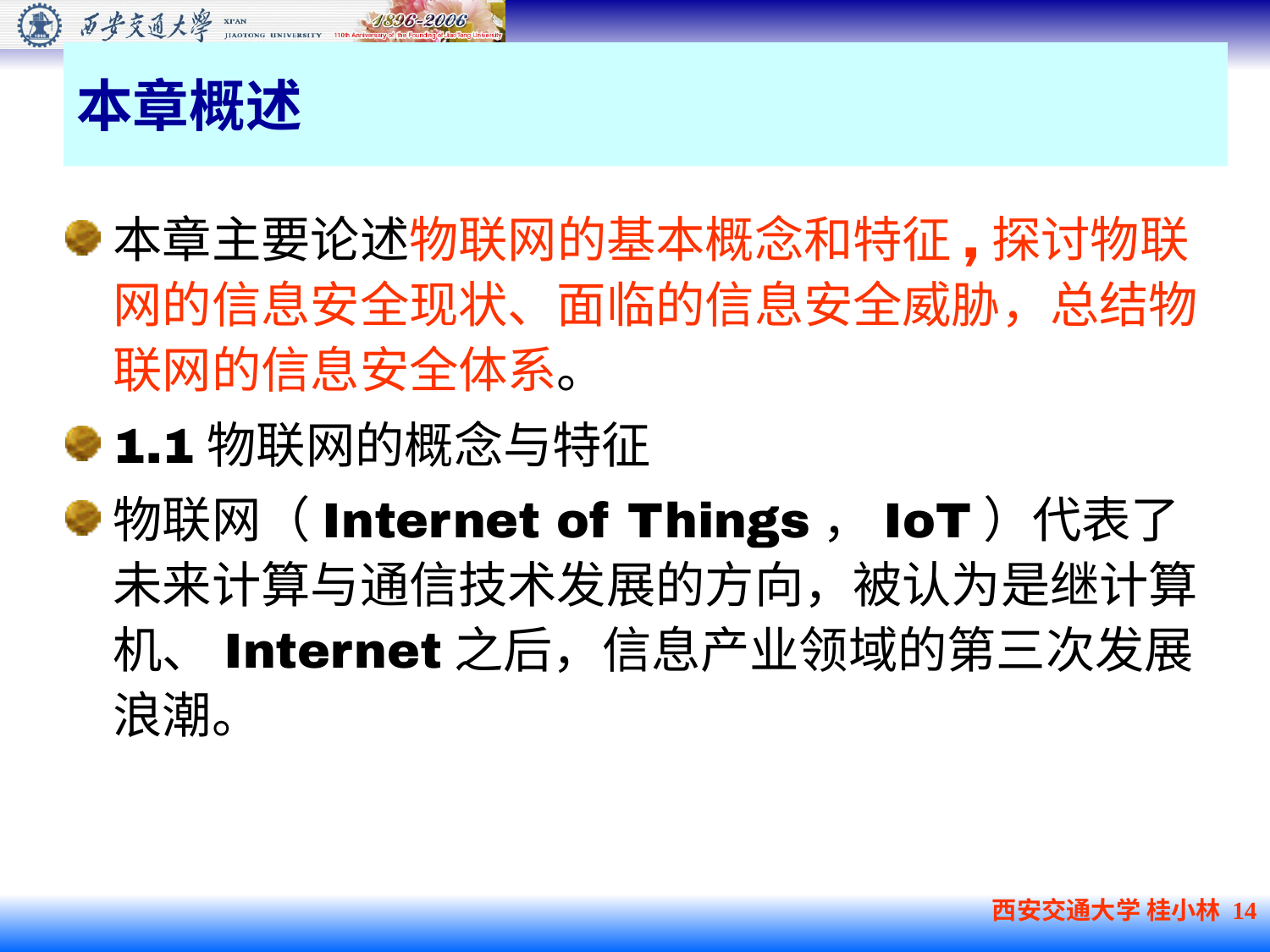

# 本章概述
本章主要论述物联网的基本概念和特征,探讨物联网的信息安全现状、面临的信息安全威胁，总结物联网的信息安全体系。
1.1物联网的概念与特征
物联网（Internet of Things，IoT）代表了未来计算与通信技术发展的方向，被认为是继计算机、Internet之后，信息产业领域的第三次发展浪潮。
西安交通大学 桂小林 14